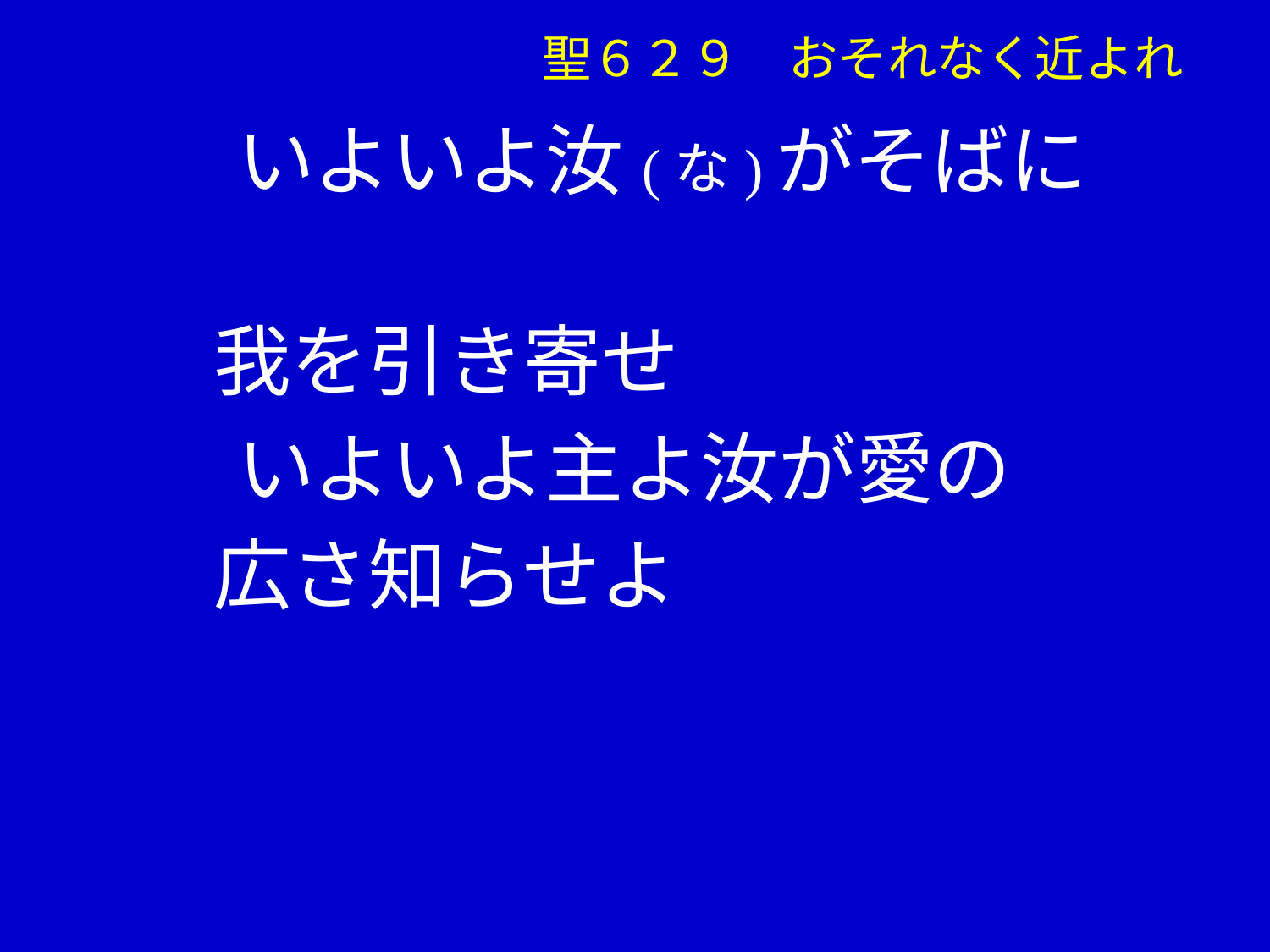

聖６２９　おそれなく近よれ
　 いよいよ汝(な)がそばに
   我を引き寄せ
　 いよいよ主よ汝が愛の
   広さ知らせよ